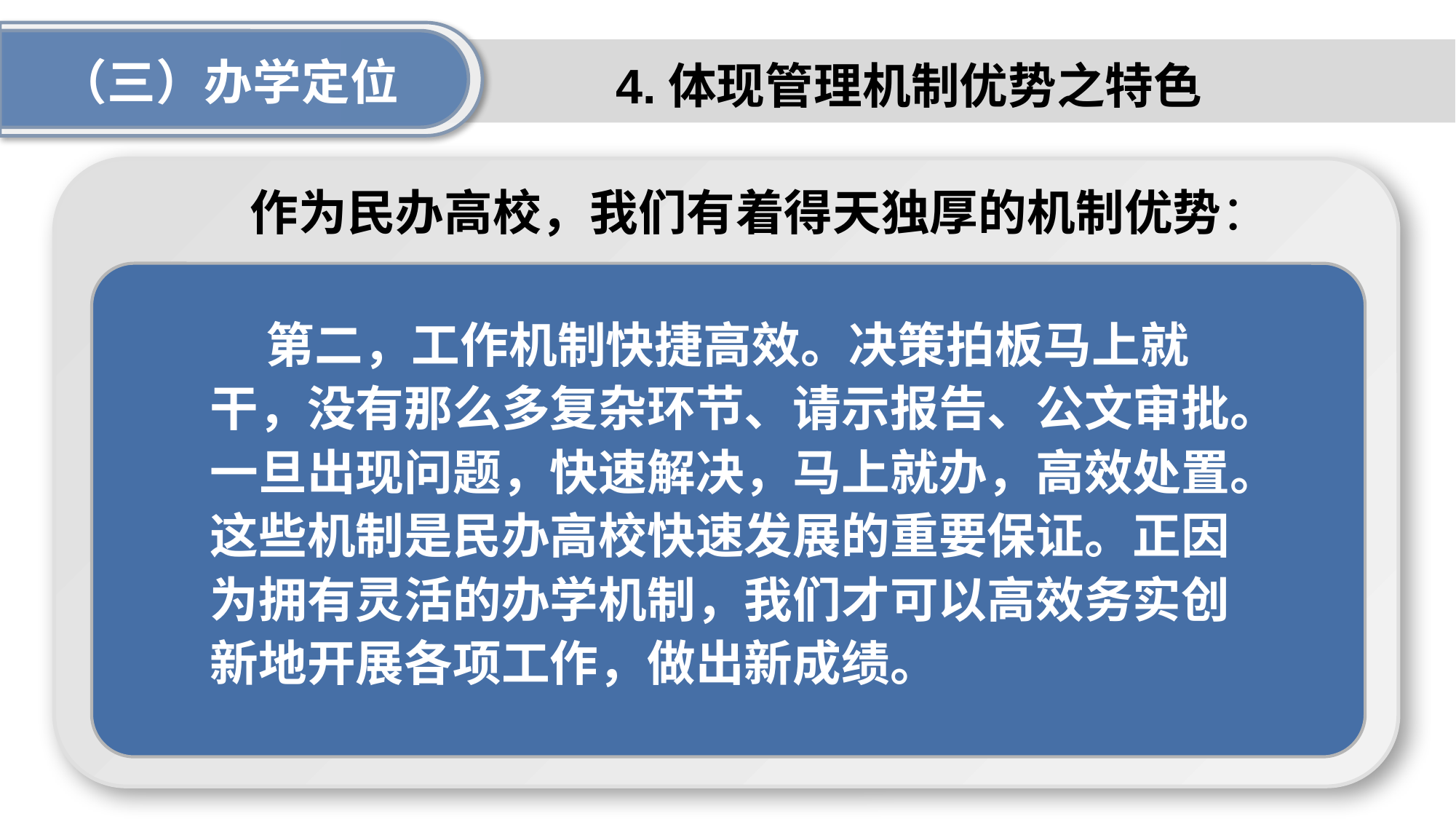

（三）办学定位
4.体现管理机制优势之特色

作为民办高校，我们有着得天独厚的机制优势：

    第二，工作机制快捷高效。决策拍板马上就干，没有那么多复杂环节、请示报告、公文审批。一旦出现问题，快速解决，马上就办，高效处置。这些机制是民办高校快速发展的重要保证。正因为拥有灵活的办学机制，我们才可以高效务实创新地开展各项工作，做出新成绩。